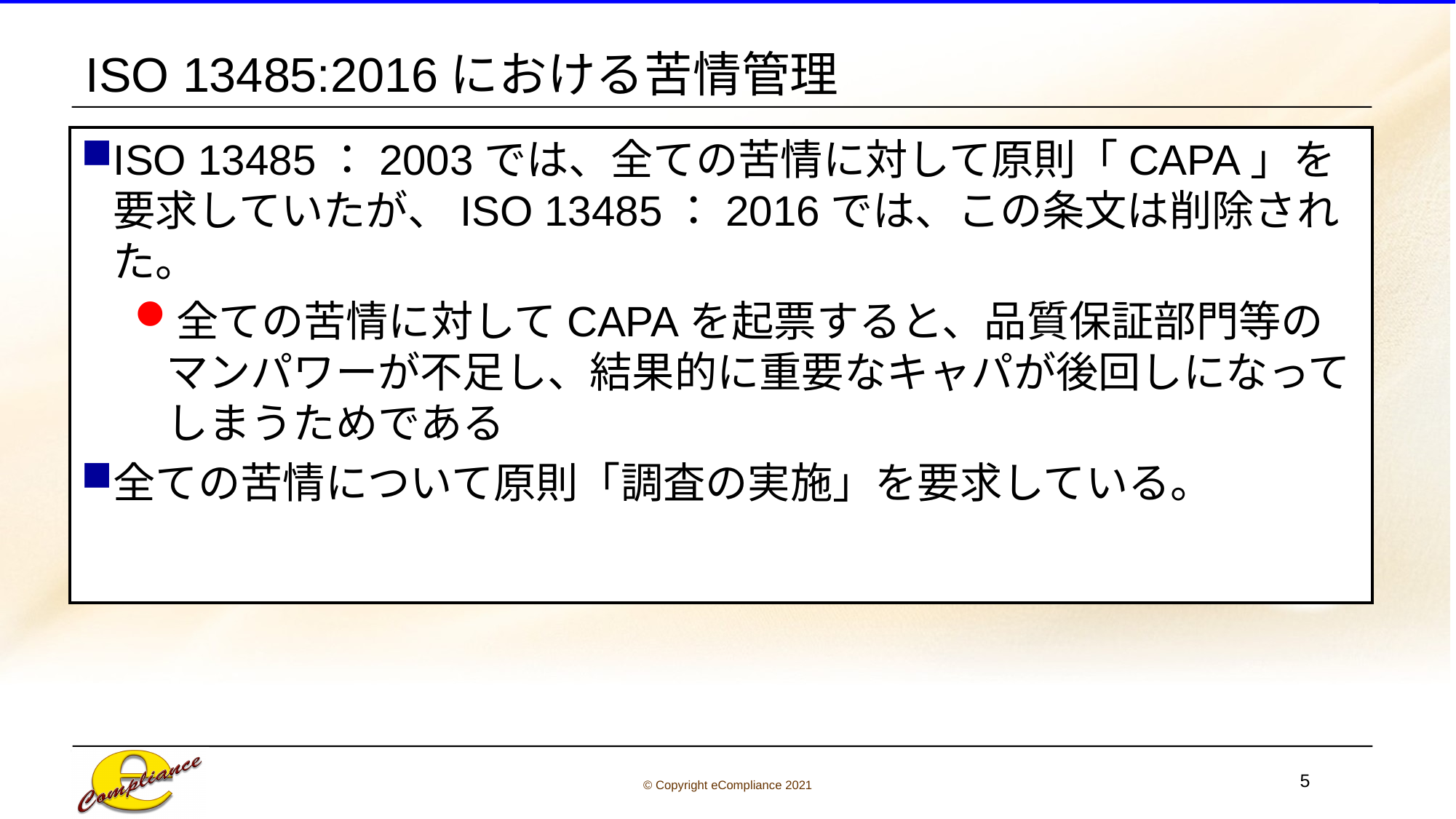

# ISO 13485:2016における苦情管理
ISO 13485：2003では、全ての苦情に対して原則「CAPA」を要求していたが、ISO 13485：2016では、この条文は削除された。
全ての苦情に対してCAPAを起票すると、品質保証部門等のマンパワーが不足し、結果的に重要なキャパが後回しになってしまうためである
全ての苦情について原則「調査の実施」を要求している。